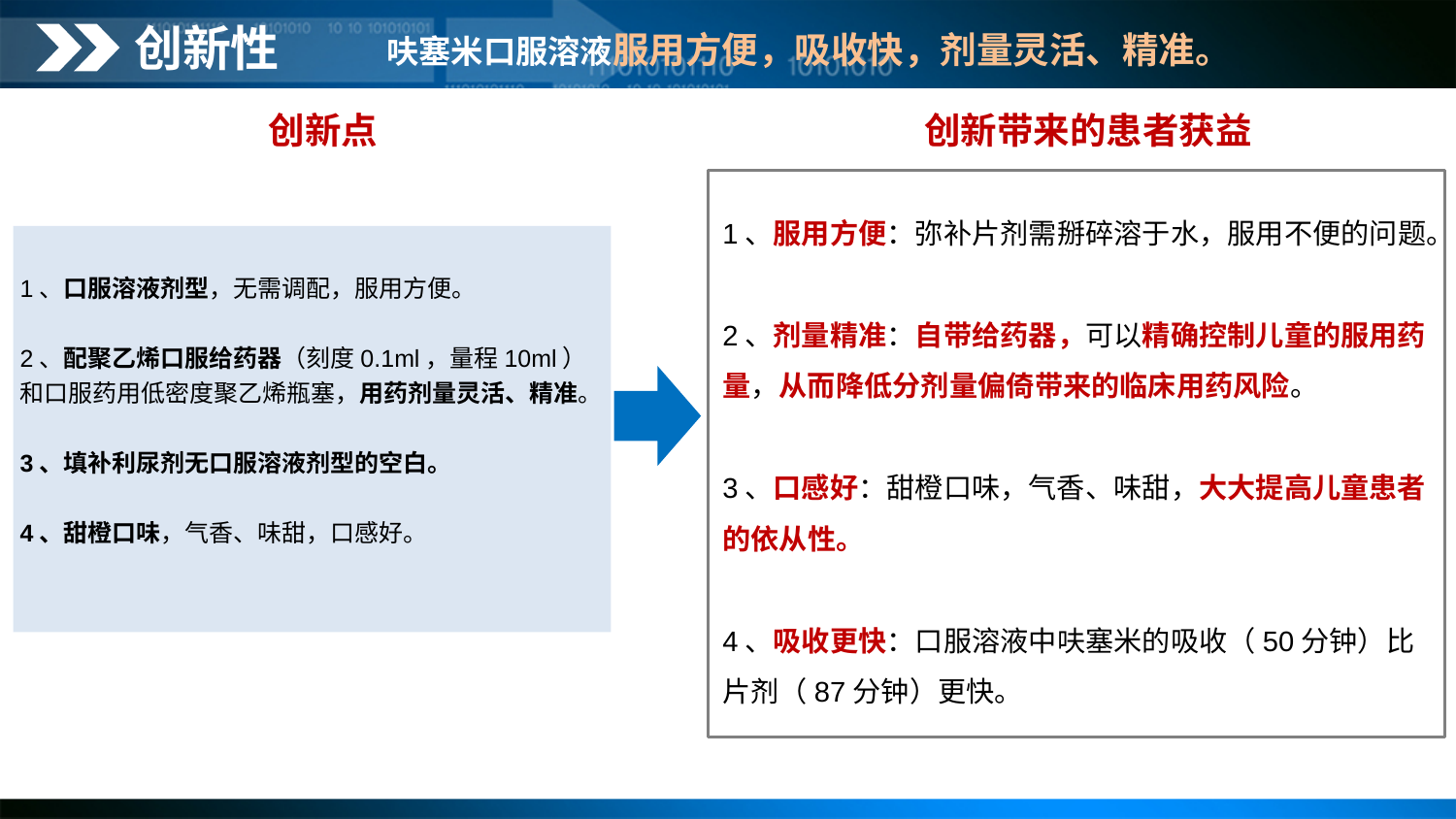

创新性
呋塞米口服溶液服用方便，吸收快，剂量灵活、精准。

创新点
创新带来的患者获益

1、服用方便：弥补片剂需掰碎溶于水，服用不便的问题。

2、剂量精准：自带给药器，可以精确控制儿童的服用药量，从而降低分剂量偏倚带来的临床用药风险。

3、口感好：甜橙口味，气香、味甜，大大提高儿童患者的依从性。

4、吸收更快：口服溶液中呋塞米的吸收（50分钟）比片剂（87分钟）更快。

1、口服溶液剂型，无需调配，服用方便。

2、配聚乙烯口服给药器（刻度0.1ml，量程10ml）和口服药用低密度聚乙烯瓶塞，用药剂量灵活、精准。

3、填补利尿剂无口服溶液剂型的空白。

4、甜橙口味，气香、味甜，口感好。